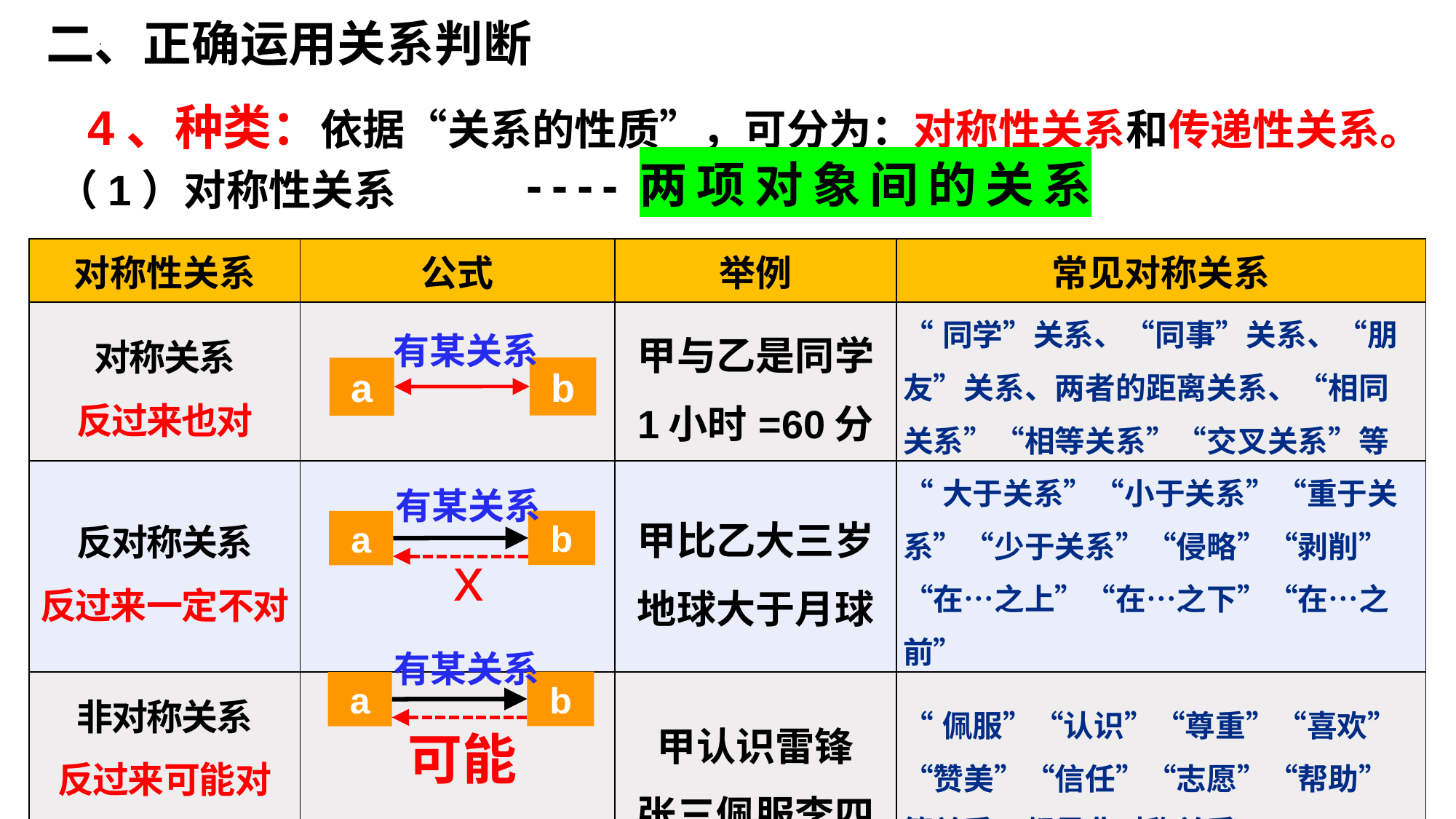

二、正确运用关系判断
4、种类：依据“关系的性质”，可分为：对称性关系和传递性关系。
----两项对象间的关系
（1）对称性关系
| 对称性关系 | 公式 | 举例 | 常见对称关系 |
| --- | --- | --- | --- |
| 对称关系 反过来也对 |  | 甲与乙是同学 1小时=60分 | “同学”关系、“同事”关系、“朋友”关系、两者的距离关系、“相同关系”“相等关系”“交叉关系”等 |
| 反对称关系 反过来一定不对 |  | 甲比乙大三岁 地球大于月球 | “大于关系”“小于关系”“重于关系”“少于关系”“侵略”“剥削”“在…之上”“在…之下”“在…之前” |
| 非对称关系 反过来可能对 也可能不对 |  | 甲认识雷锋 张三佩服李四 | “佩服”“认识”“尊重”“喜欢”“赞美”“信任”“志愿”“帮助”等关系，都是非对称关系 |
有某关系
b
a
有某关系
b
a
x
有某关系
b
a
可能